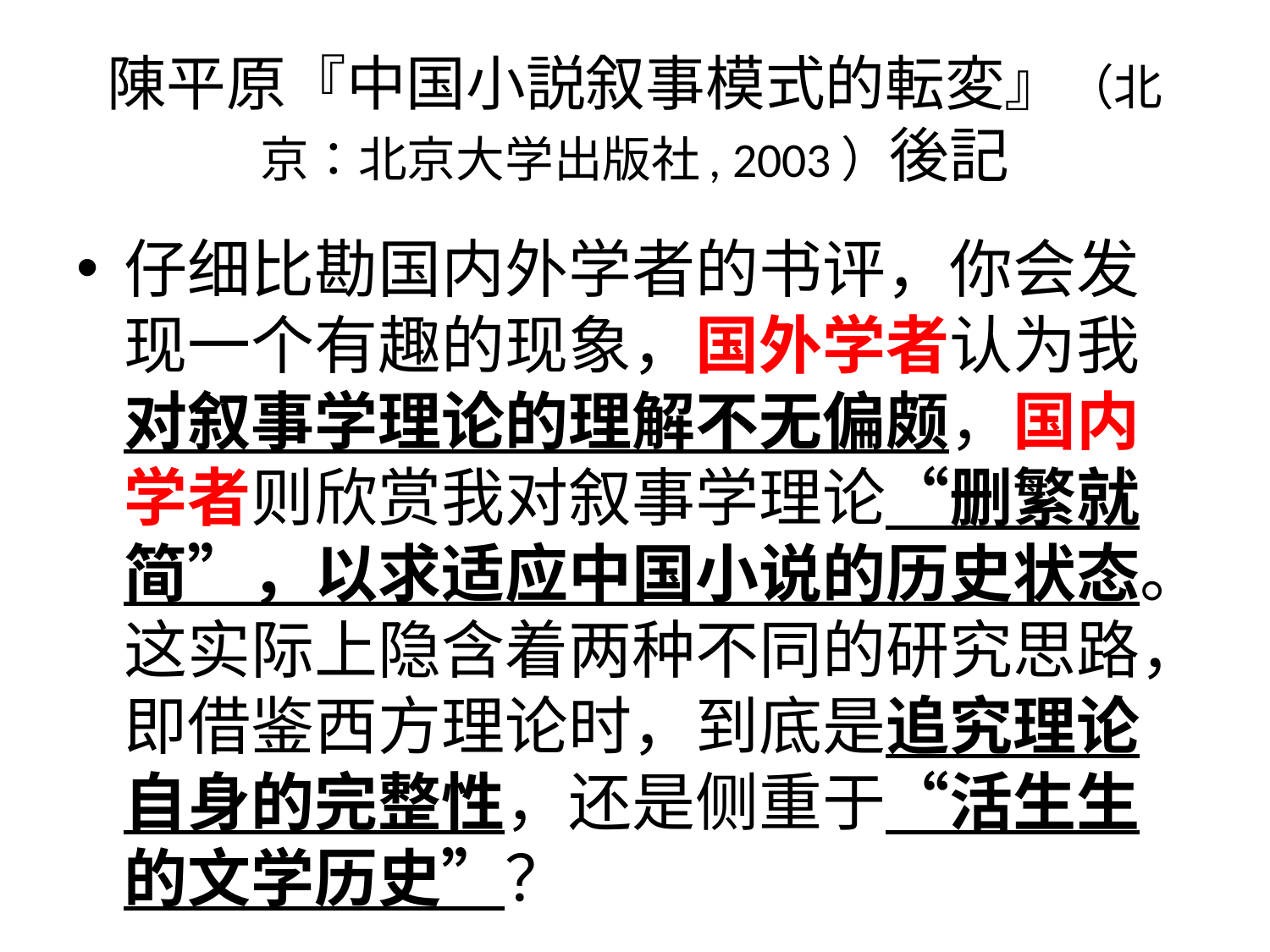

# 陳平原『中国小説叙事模式的転変』（北京：北京大学出版社, 2003）後記
仔细比勘国内外学者的书评，你会发现一个有趣的现象，国外学者认为我对叙事学理论的理解不无偏颇，国内学者则欣赏我对叙事学理论“删繁就简”，以求适应中国小说的历史状态。这实际上隐含着两种不同的研究思路，即借鉴西方理论时，到底是追究理论自身的完整性，还是侧重于“活生生的文学历史”？